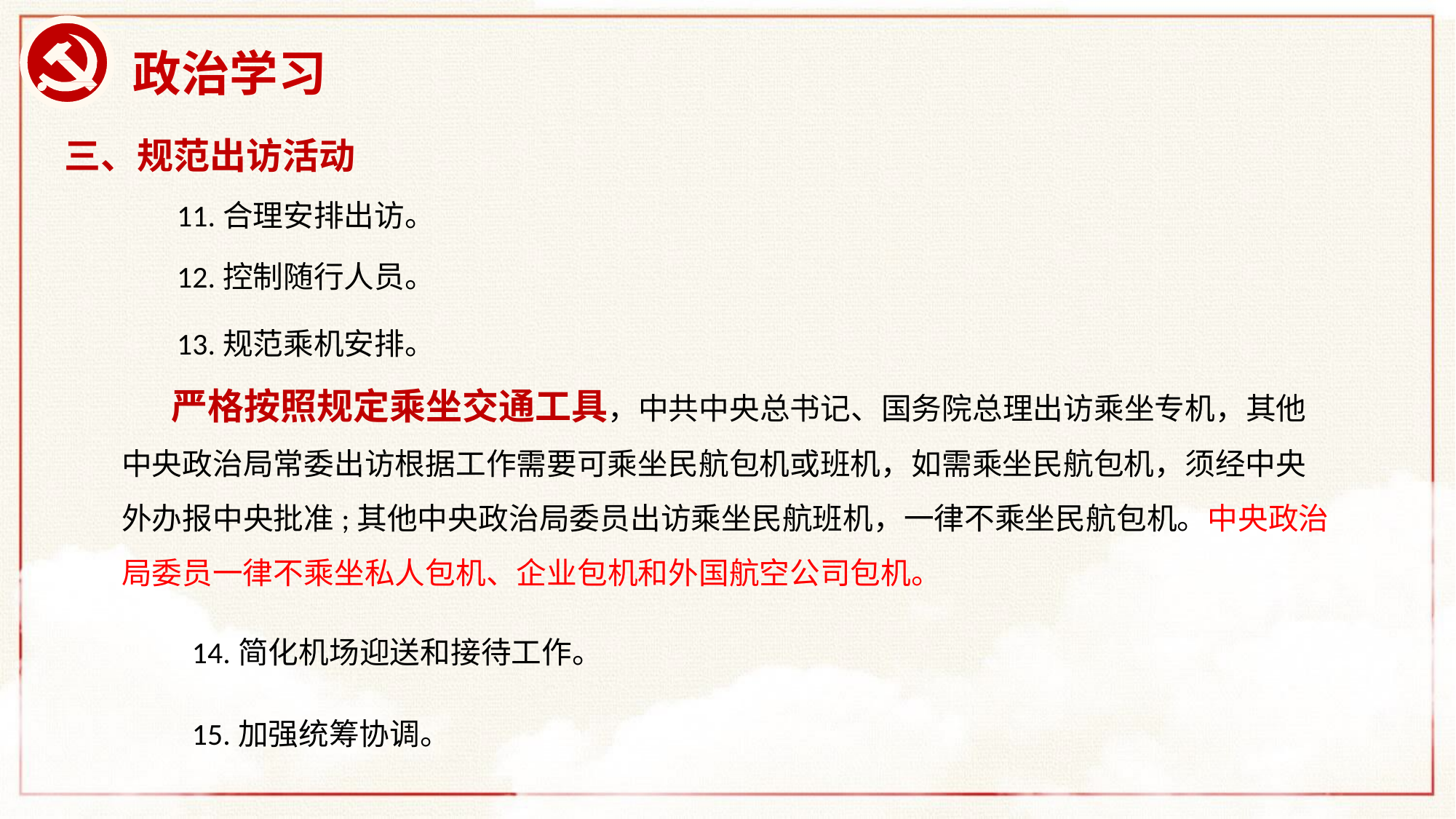

# 政治学习
三、规范出访活动
        11.合理安排出访。
        12.控制随行人员。
        13.规范乘机安排。
     严格按照规定乘坐交通工具，中共中央总书记、国务院总理出访乘坐专机，其他中央政治局常委出访根据工作需要可乘坐民航包机或班机，如需乘坐民航包机，须经中央外办报中央批准;其他中央政治局委员出访乘坐民航班机，一律不乘坐民航包机。中央政治局委员一律不乘坐私人包机、企业包机和外国航空公司包机。
        14.简化机场迎送和接待工作。
        15.加强统筹协调。